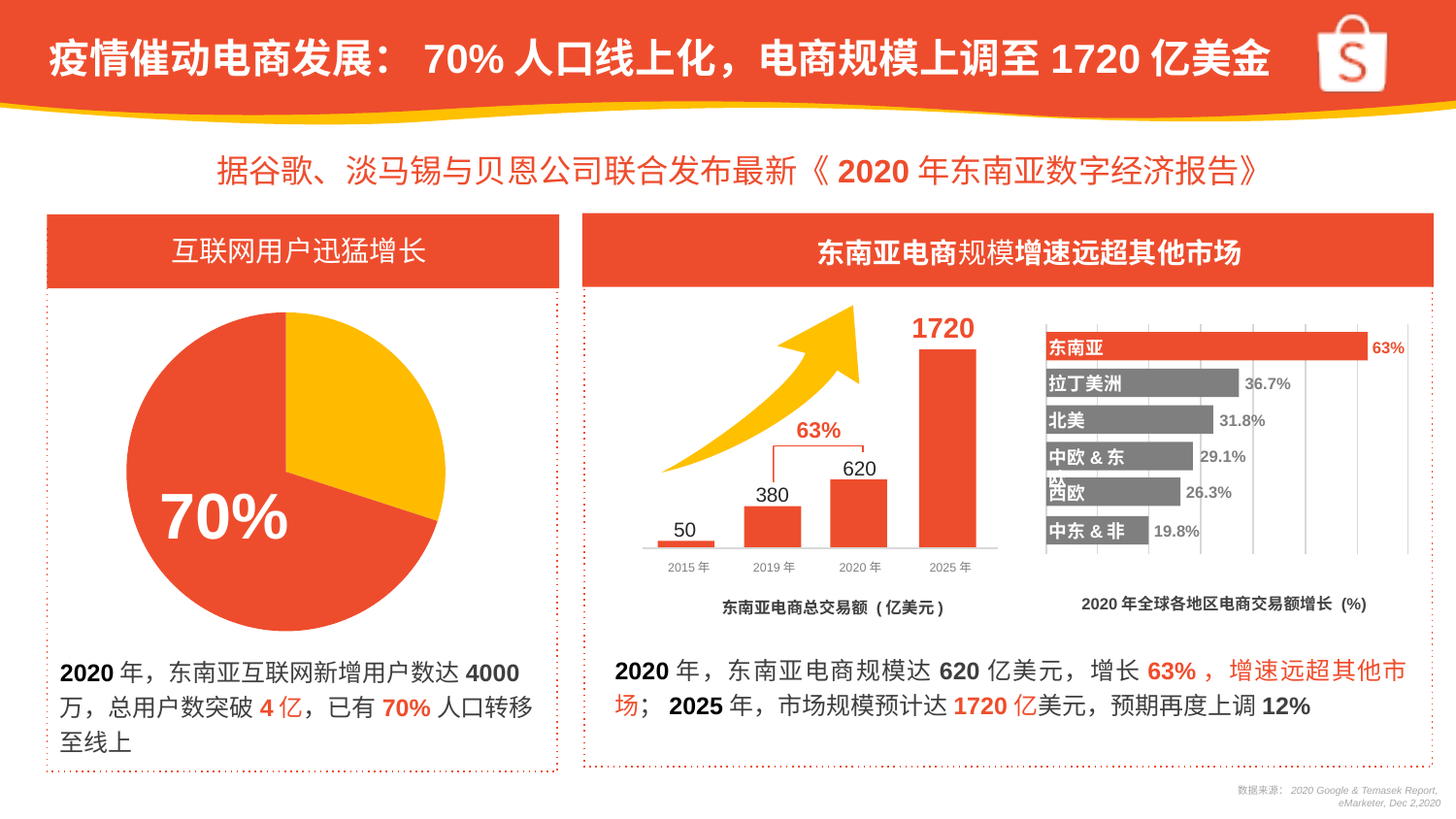

疫情催动电商发展：70%人口线上化，电商规模上调至1720亿美金
据谷歌、淡马锡与贝恩公司联合发布最新《2020年东南亚数字经济报告》

互联网用户迅猛增长
东南亚电商规模增速远超其他市场

1720
620
380
50

### Chart

| Category | 销售额 |
|---|---|
| 第一季度 | 3.0 |
|  | None |
|  | None |
| 第四季度 | 7.0 |
东南亚
63%

拉丁美洲
36.7%

北美
31.8%

中欧&东欧
29.1%

西欧
26.3%

中东&非洲
19.8%

63%
70%

2019年
2015年
2020年
2025年
2020年全球各地区电商交易额增长 (%)
东南亚电商总交易额 (亿美元)
2020年，东南亚电商规模达620亿美元，增长63%，增速远超其他市场；2025年，市场规模预计达1720亿美元，预期再度上调12%
2020年，东南亚互联网新增用户数达4000万，总用户数突破4亿，已有70%人口转移至线上
数据来源：2020 Google & Temasek Report,
eMarketer, Dec 2,2020